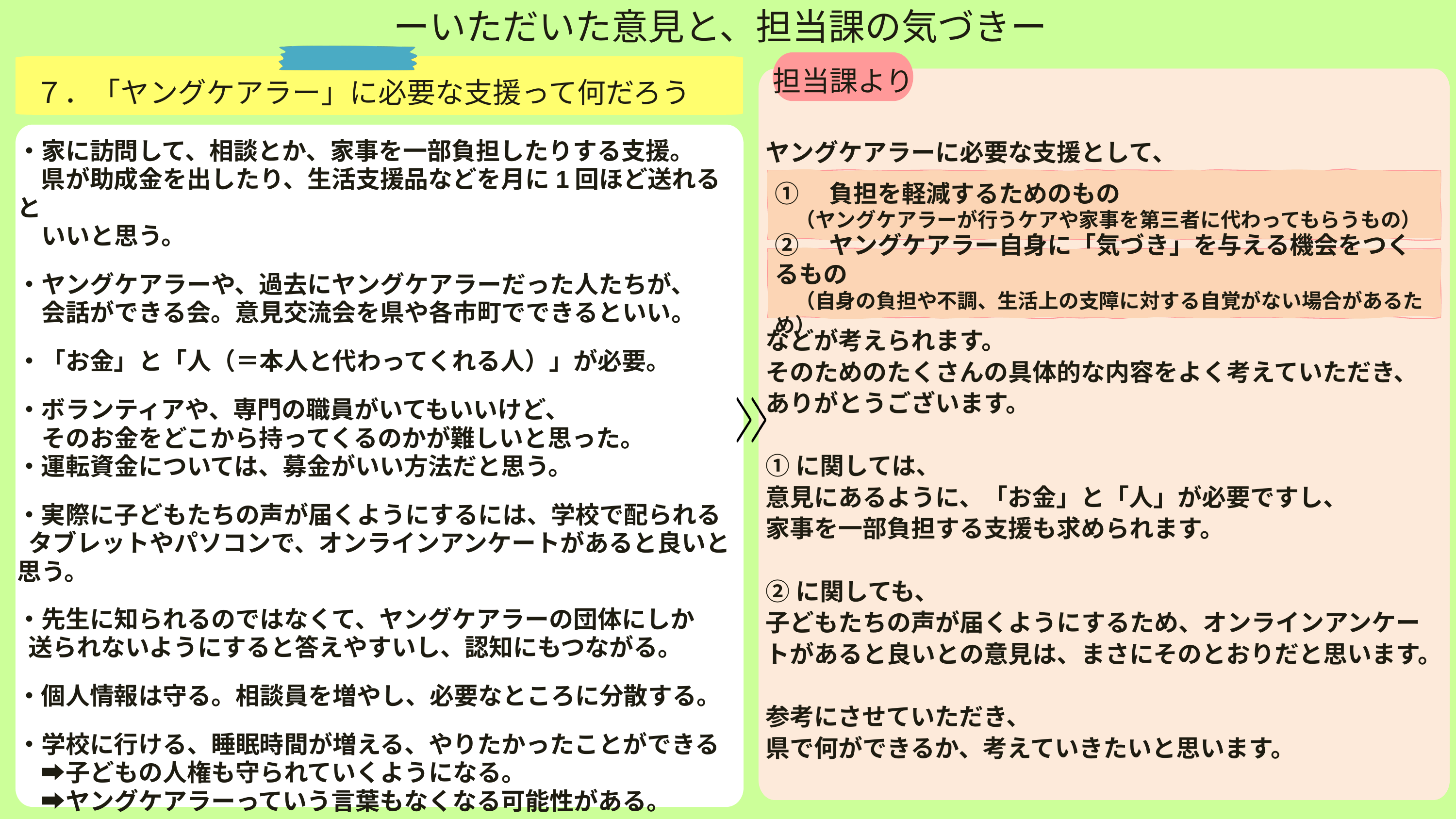

ーいただいた意見と、担当課の気づきー

担当課より

７．「ヤングケアラー」に必要な支援って何だろう

ヤングケアラーに必要な支援として、

などが考えられます。
そのためのたくさんの具体的な内容をよく考えていただき、
ありがとうございます。

①に関しては、
意見にあるように、「お金」と「人」が必要ですし、
家事を一部負担する支援も求められます。

②に関しても、
子どもたちの声が届くようにするため、オンラインアンケートがあると良いとの意見は、まさにそのとおりだと思います。

参考にさせていただき、
県で何ができるか、考えていきたいと思います。

・家に訪問して、相談とか、家事を一部負担したりする支援。
　県が助成金を出したり、生活支援品などを月に1回ほど送れると
　いいと思う。

・ヤングケアラーや、過去にヤングケアラーだった人たちが、
　会話ができる会。意見交流会を県や各市町でできるといい。

・「お金」と「人（＝本人と代わってくれる人）」が必要。

・ボランティアや、専門の職員がいてもいいけど、
　そのお金をどこから持ってくるのかが難しいと思った。
・運転資金については、募金がいい方法だと思う。

・実際に子どもたちの声が届くようにするには、学校で配られる
 タブレットやパソコンで、オンラインアンケートがあると良いと思う。

・先生に知られるのではなくて、ヤングケアラーの団体にしか
 送られないようにすると答えやすいし、認知にもつながる。

・個人情報は守る。相談員を増やし、必要なところに分散する。

・学校に行ける、睡眠時間が増える、やりたかったことができる
　➡子どもの人権も守られていくようになる。
　➡ヤングケアラーっていう言葉もなくなる可能性がある。

①　負担を軽減するためのもの
　（ヤングケアラーが行うケアや家事を第三者に代わってもらうもの）
②　ヤングケアラー自身に「気づき」を与える機会をつくるもの
　（自身の負担や不調、生活上の支障に対する自覚がない場合があるため）